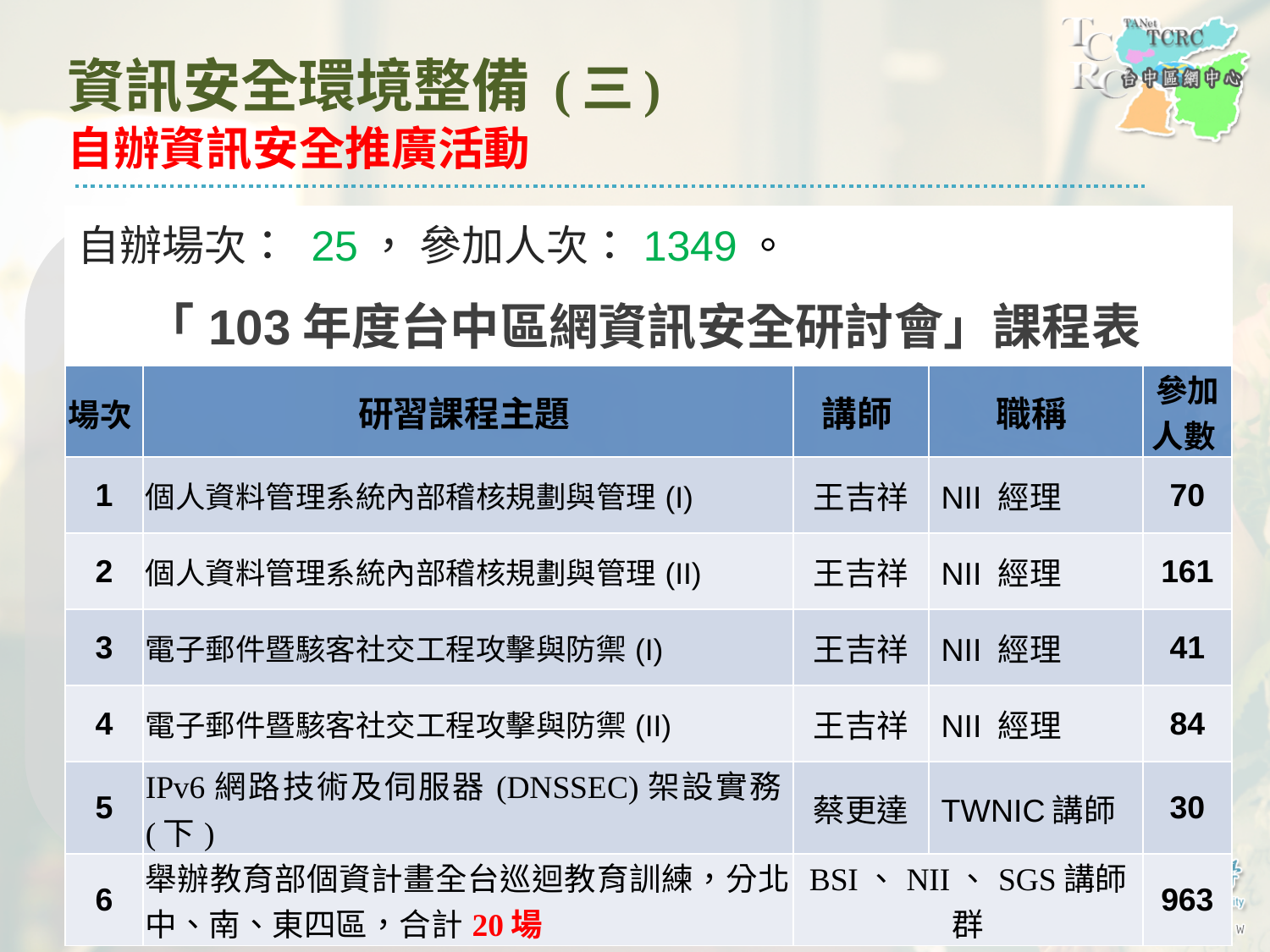

# 資訊安全環境整備 (三) 自辦資訊安全推廣活動
| 自辦場次： 25， 參加人次：1349。 |  |  |  |  |
| --- | --- | --- | --- | --- |
| 「103年度台中區網資訊安全研討會」課程表 |  |  |  |  |
| 場次 | 研習課程主題 | 講師 | 職稱 | 參加人數 |
| 1 | 個人資料管理系統內部稽核規劃與管理(I) | 王吉祥 | NII 經理 | 70 |
| 2 | 個人資料管理系統內部稽核規劃與管理(II) | 王吉祥 | NII 經理 | 161 |
| 3 | 電子郵件暨駭客社交工程攻擊與防禦(I) | 王吉祥 | NII 經理 | 41 |
| 4 | 電子郵件暨駭客社交工程攻擊與防禦(II) | 王吉祥 | NII 經理 | 84 |
| 5 | IPv6網路技術及伺服器(DNSSEC)架設實務(下) | 蔡更達 | TWNIC講師 | 30 |
| 6 | 舉辦教育部個資計畫全台巡迴教育訓練，分北、中、南、東四區，合計20場 | BSI、NII、SGS講師群 |  | 963 |